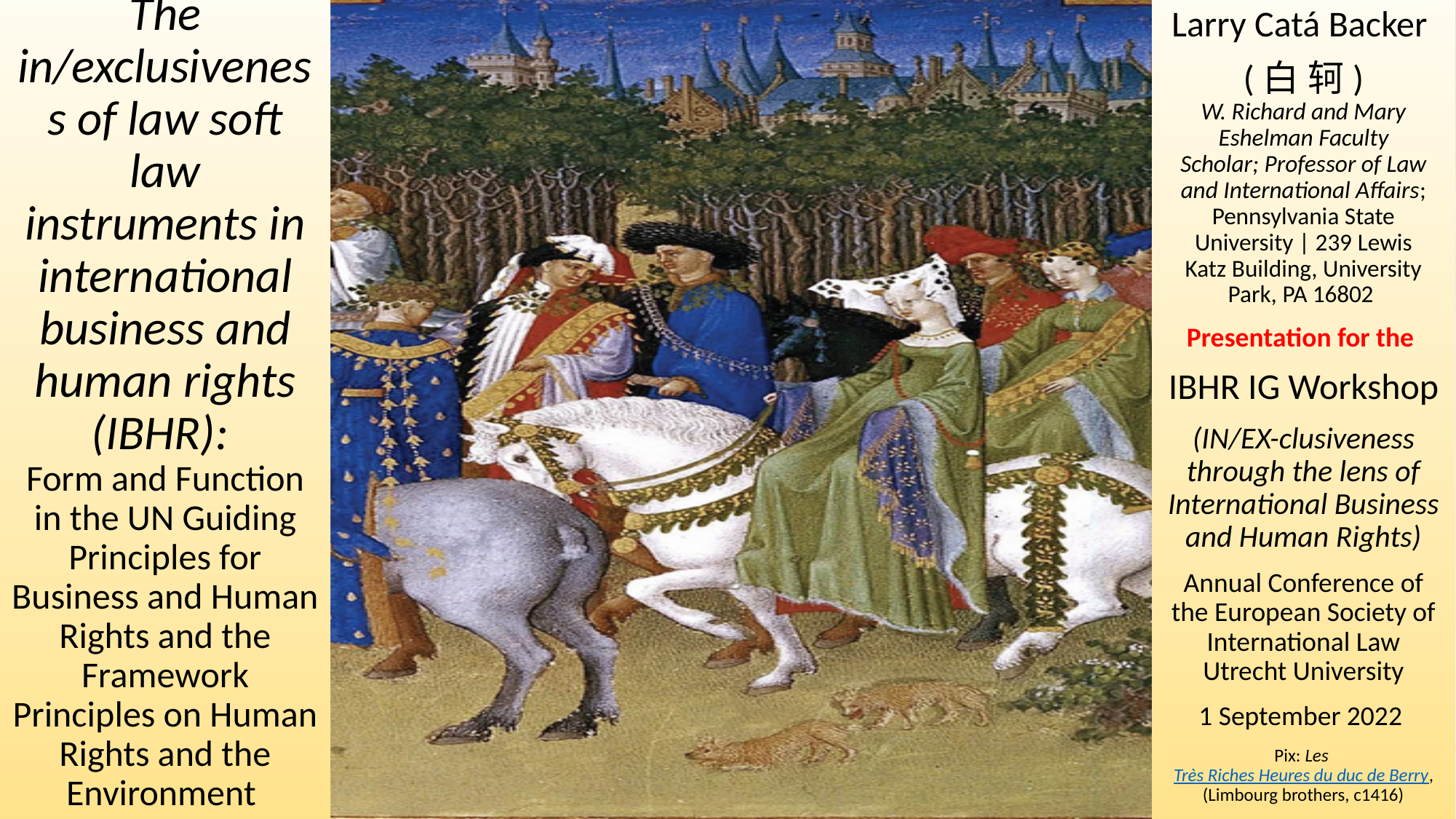

Larry Catá Backer
(白 轲)
W. Richard and Mary Eshelman Faculty Scholar; Professor of Law and International Affairs; Pennsylvania State University | 239 Lewis Katz Building, University Park, PA 16802
Presentation for the
IBHR IG Workshop
(IN/EX-clusiveness through the lens of International Business and Human Rights)
Annual Conference of the European Society of International Law Utrecht University
1 September 2022
Pix: Les Très Riches Heures du duc de Berry, (Limbourg brothers, c1416)
# The in/exclusiveness of law soft law instruments in international business and human rights (IBHR): Form and Function in the UN Guiding Principles for Business and Human Rights and the Framework Principles on Human Rights and the Environment